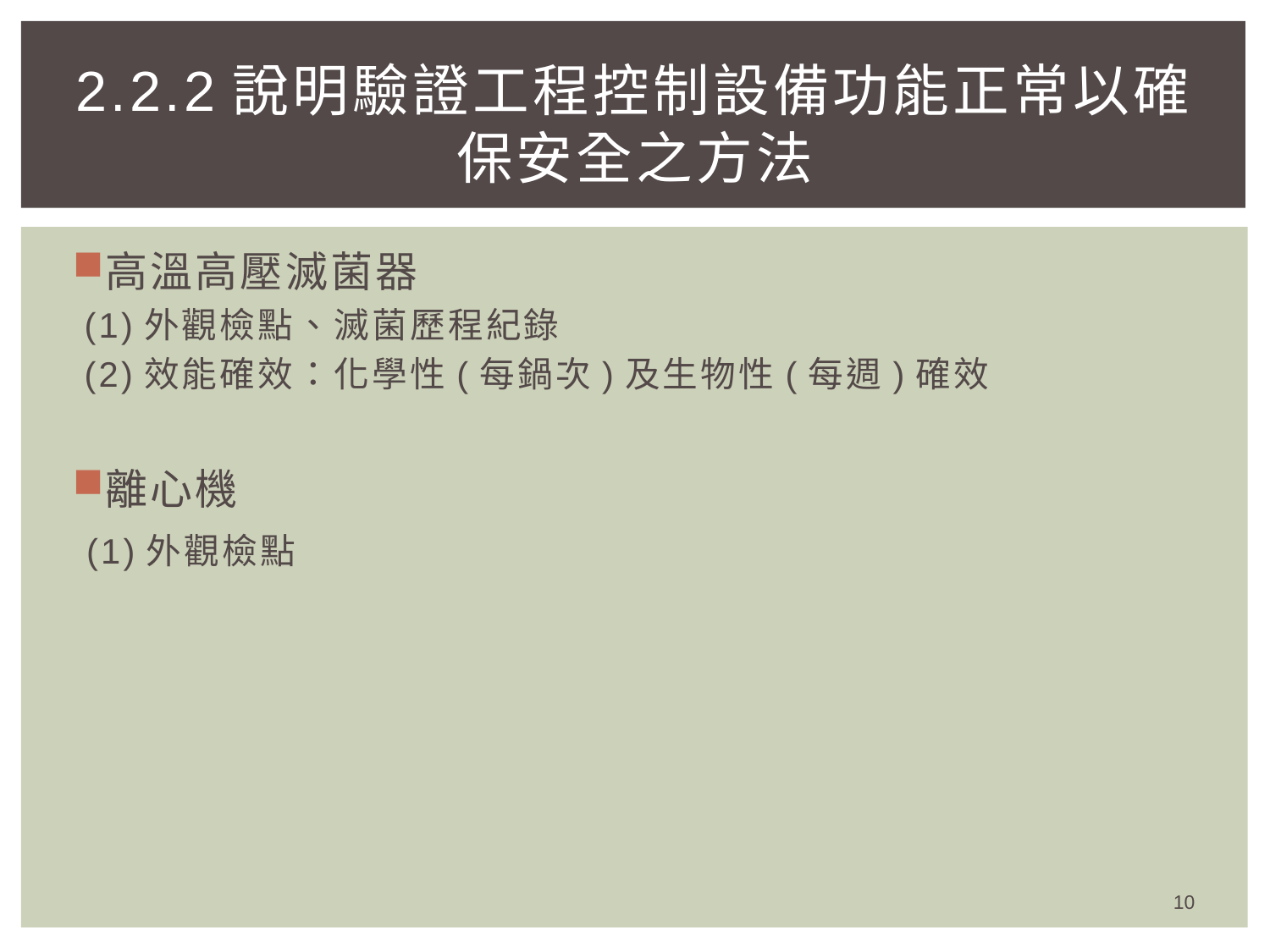

# 2.2.2說明驗證工程控制設備功能正常以確保安全之方法
高溫高壓滅菌器
 (1)外觀檢點、滅菌歷程紀錄
 (2)效能確效：化學性(每鍋次)及生物性(每週)確效

離心機
 (1)外觀檢點
10